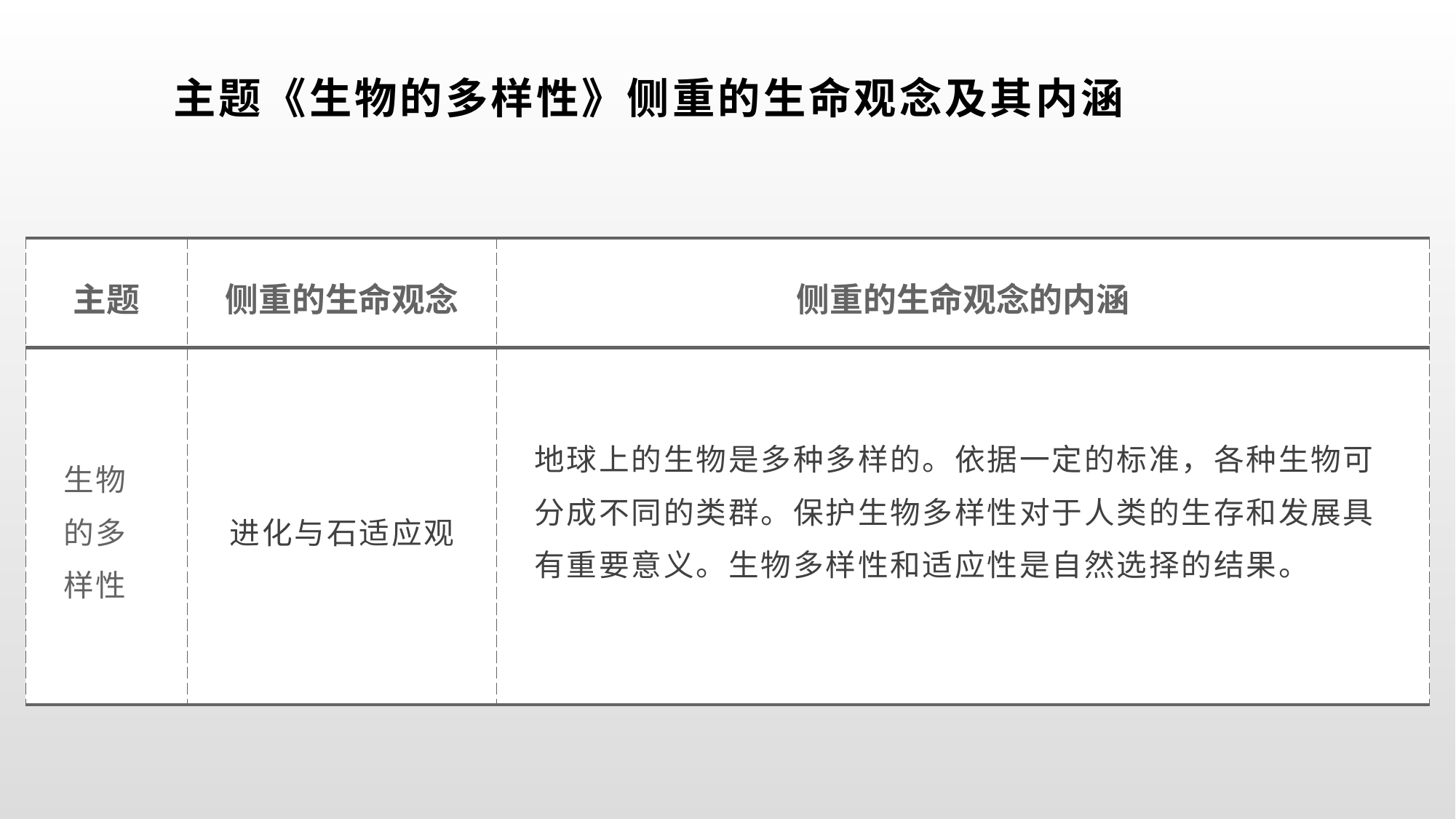

# 主题《生物的多样性》侧重的生命观念及其内涵
| 主题 | 侧重的生命观念 | 侧重的生命观念的内涵 |
| --- | --- | --- |
| 生物的多样性 | 进化与石适应观 | 地球上的生物是多种多样的。依据一定的标准，各种生物可分成不同的类群。保护生物多样性对于人类的生存和发展具有重要意义。生物多样性和适应性是自然选择的结果。 |